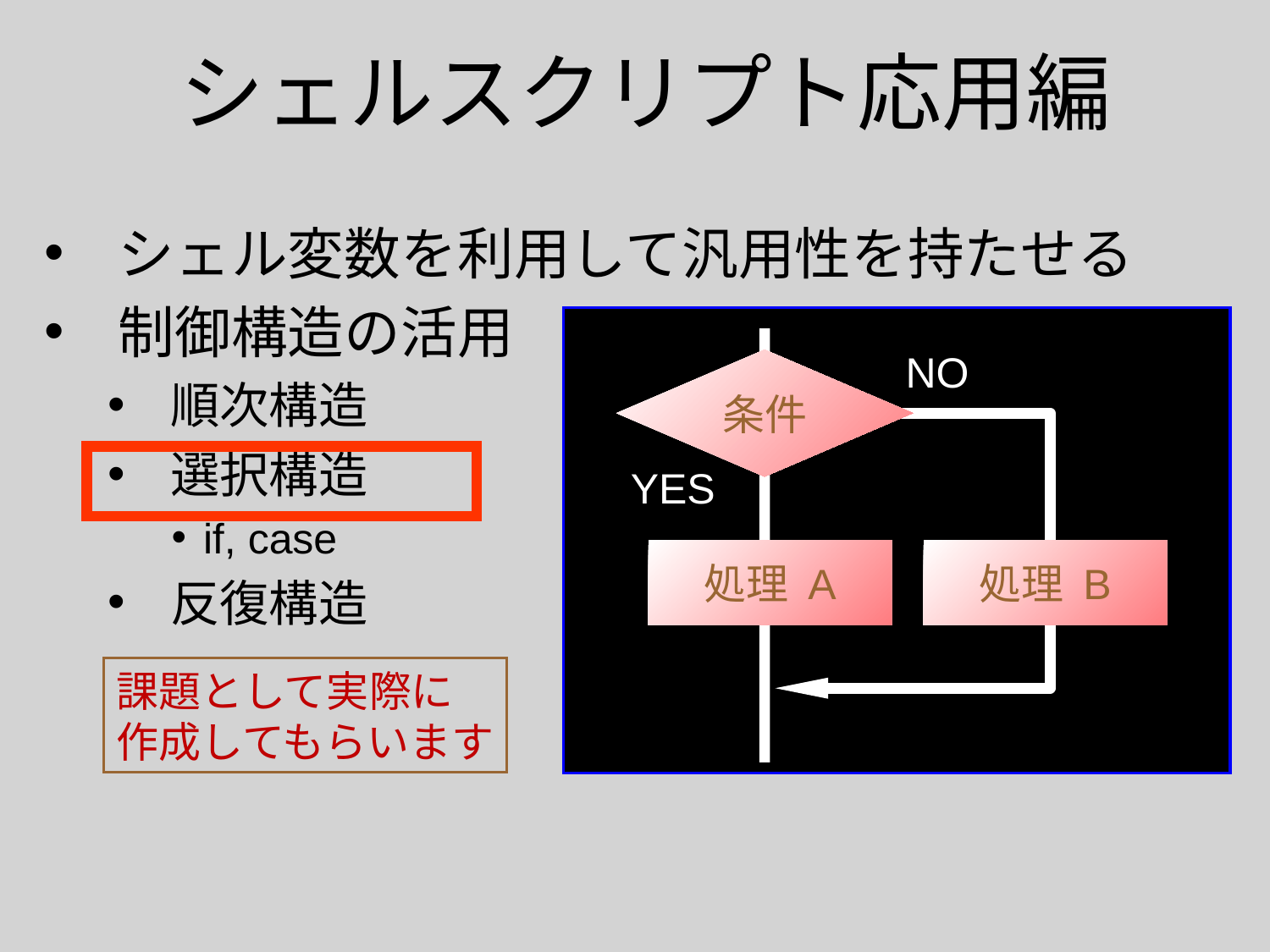

# シェルスクリプト応用編
 シェル変数を利用して汎用性を持たせる
 制御構造の活用
 順次構造
 選択構造
if, case
 反復構造

処理 A
処理 B
処理 C

NO
条件

YES
処理 A
処理 B

課題として実際に
作成してもらいます